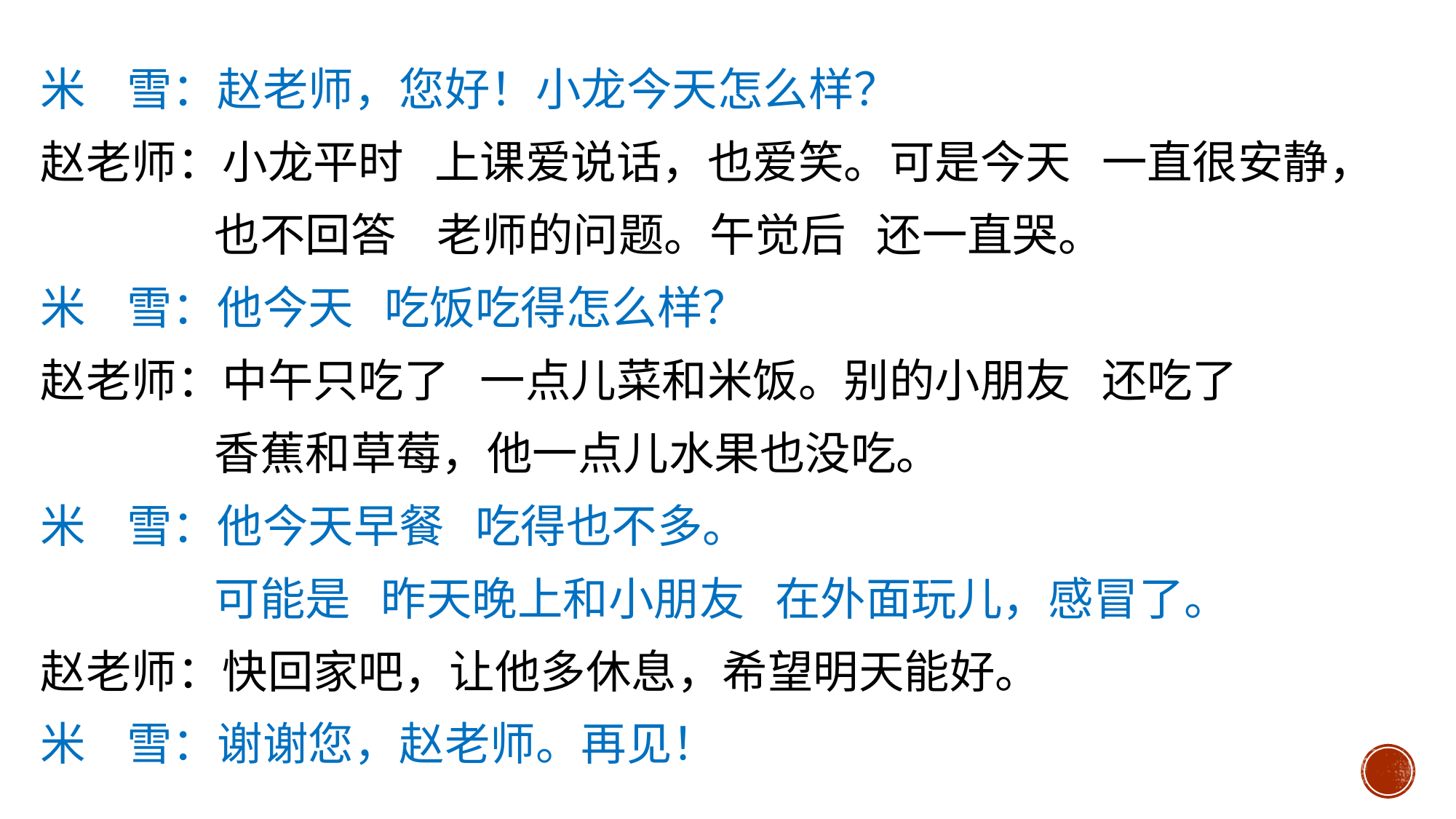

米    雪：赵老师，您好！小龙今天怎么样？
赵老师：小龙平时   上课爱说话，也爱笑。可是今天   一直很安静，
                也不回答    老师的问题。午觉后   还一直哭。
米    雪：他今天   吃饭吃得怎么样？
赵老师：中午只吃了   一点儿菜和米饭。别的小朋友   还吃了
                香蕉和草莓，他一点儿水果也没吃。
米    雪：他今天早餐   吃得也不多。
                可能是   昨天晚上和小朋友   在外面玩儿，感冒了。
赵老师：快回家吧，让他多休息，希望明天能好。
米    雪：谢谢您，赵老师。再见！